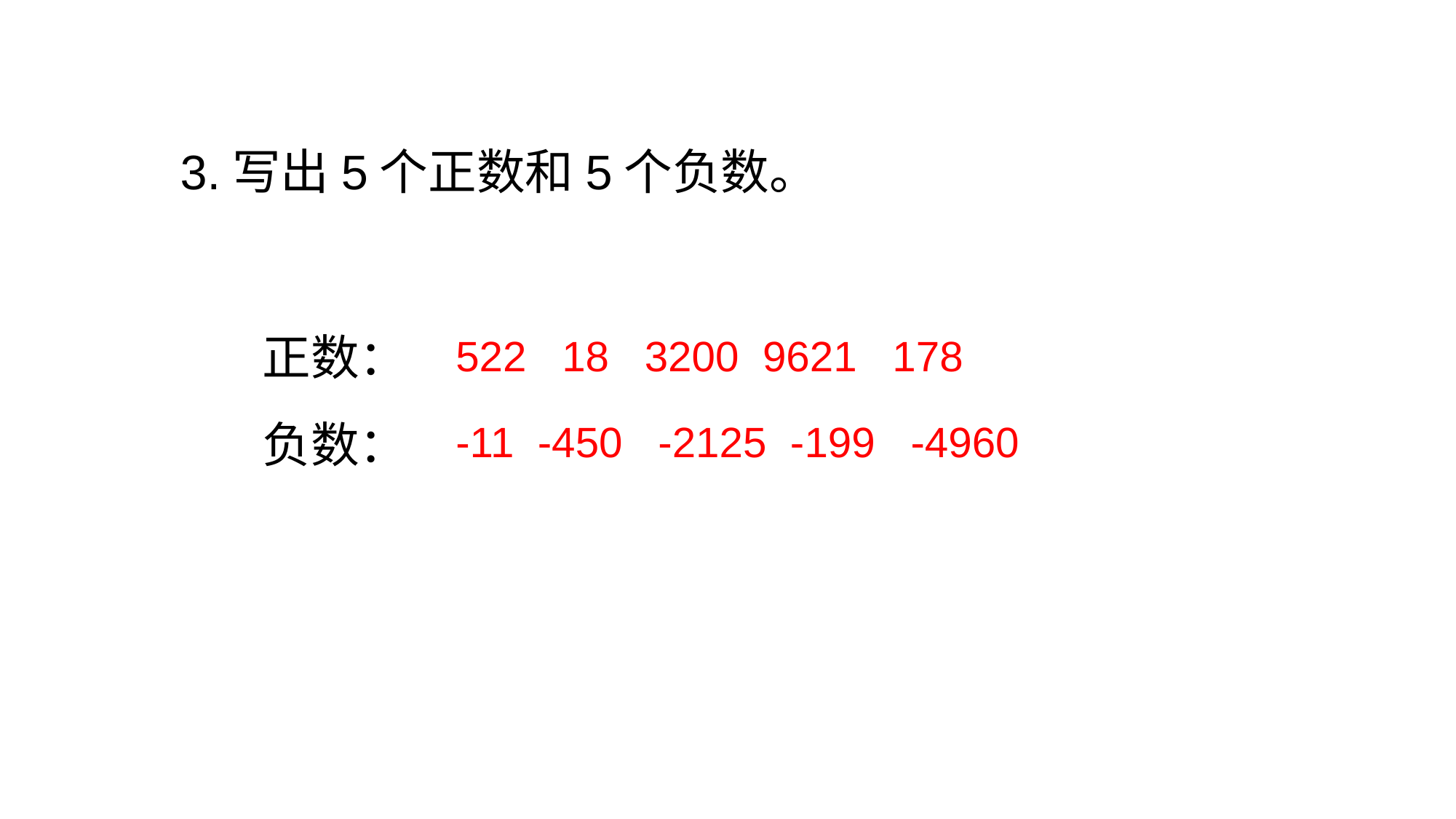

3.写出5个正数和5个负数。
正数：
负数：
522   18   3200  9621   178
-11  -450   -2125  -199   -4960